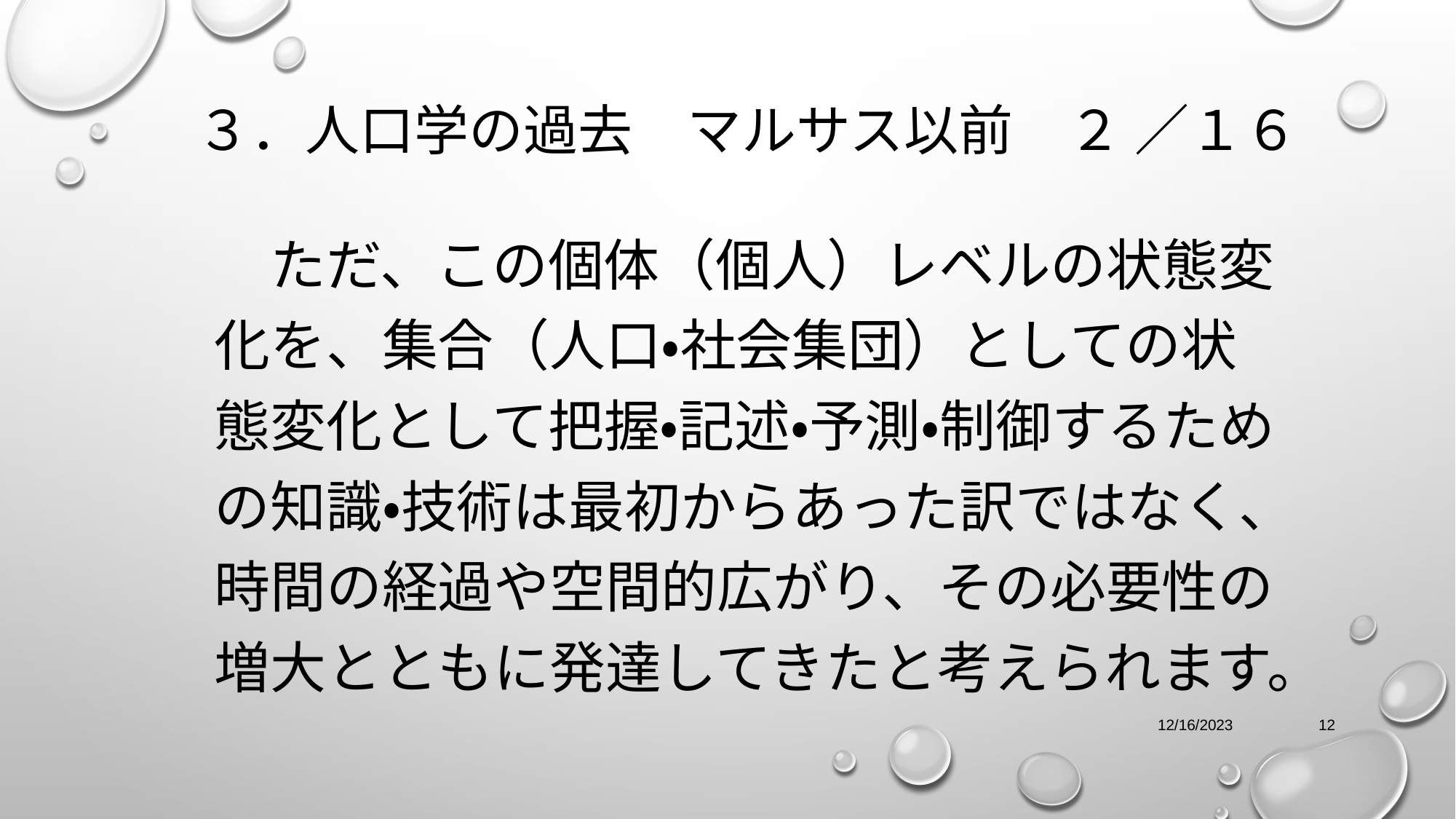

# ３．人口学の過去　マルサス以前　２ ／１６
　ただ、この個体（個人）レベルの状態変化を、集合（人口・社会集団）としての状態変化として把握・記述・予測・制御するための知識・技術は最初からあった訳ではなく、時間の経過や空間的広がり、その必要性の増大とともに発達してきたと考えられます。

12/16/2023
12